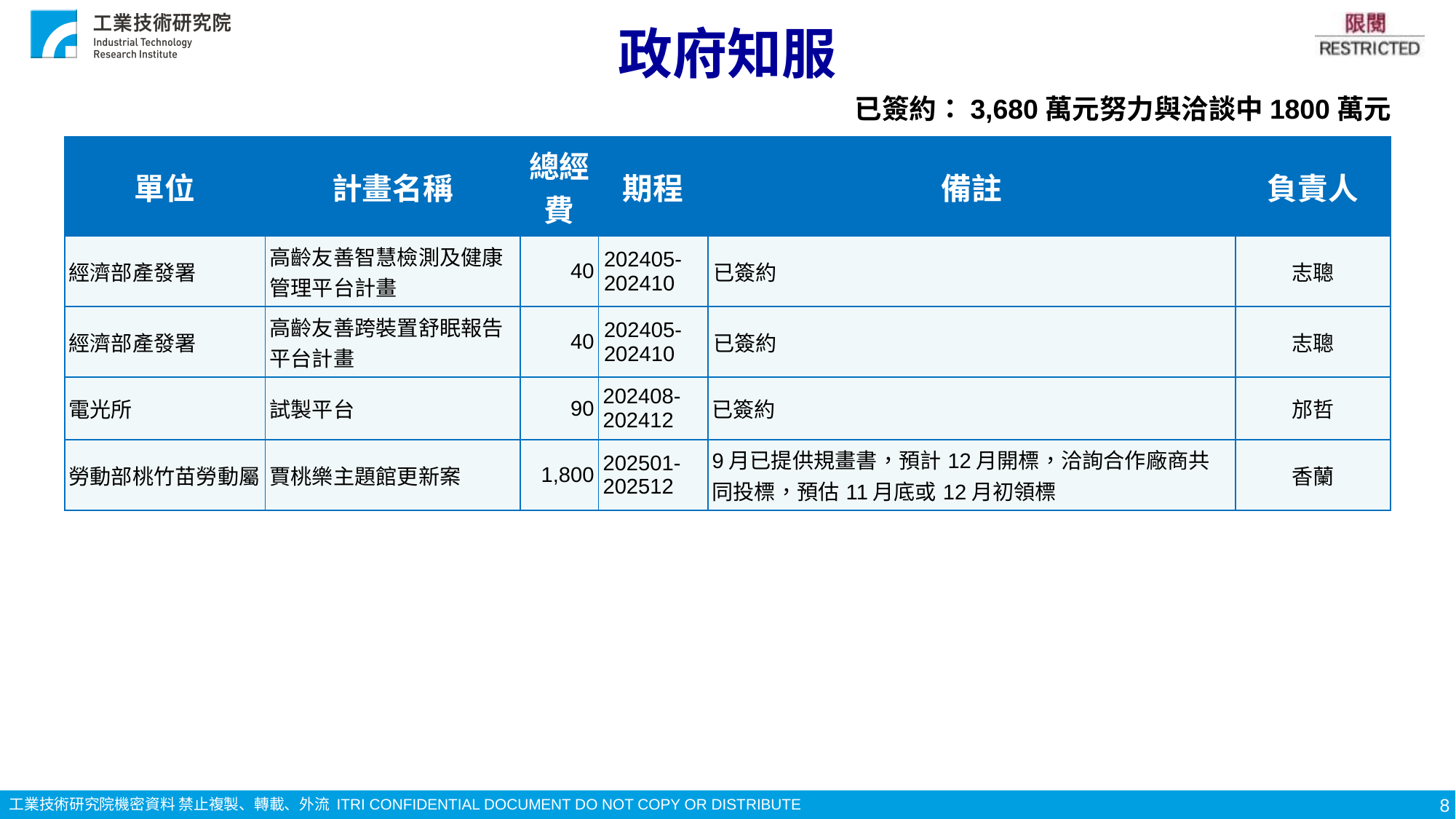

# 政府知服
已簽約：3,680萬元努力與洽談中1800萬元
| 單位 | 計畫名稱 | 總經費 | 期程 | 備註 | 負責人 |
| --- | --- | --- | --- | --- | --- |
| 經濟部產發署 | 高齡友善智慧檢測及健康管理平台計畫 | 40 | 202405- 202410 | 已簽約 | 志聰 |
| 經濟部產發署 | 高齡友善跨裝置舒眠報告平台計畫 | 40 | 202405- 202410 | 已簽約 | 志聰 |
| 電光所 | 試製平台 | 90 | 202408-202412 | 已簽約 | 邡哲 |
| 勞動部桃竹苗勞動屬 | 賈桃樂主題館更新案 | 1,800 | 202501-202512 | 9月已提供規畫書，預計12月開標，洽詢合作廠商共同投標，預估11月底或12月初領標 | 香蘭 |
8